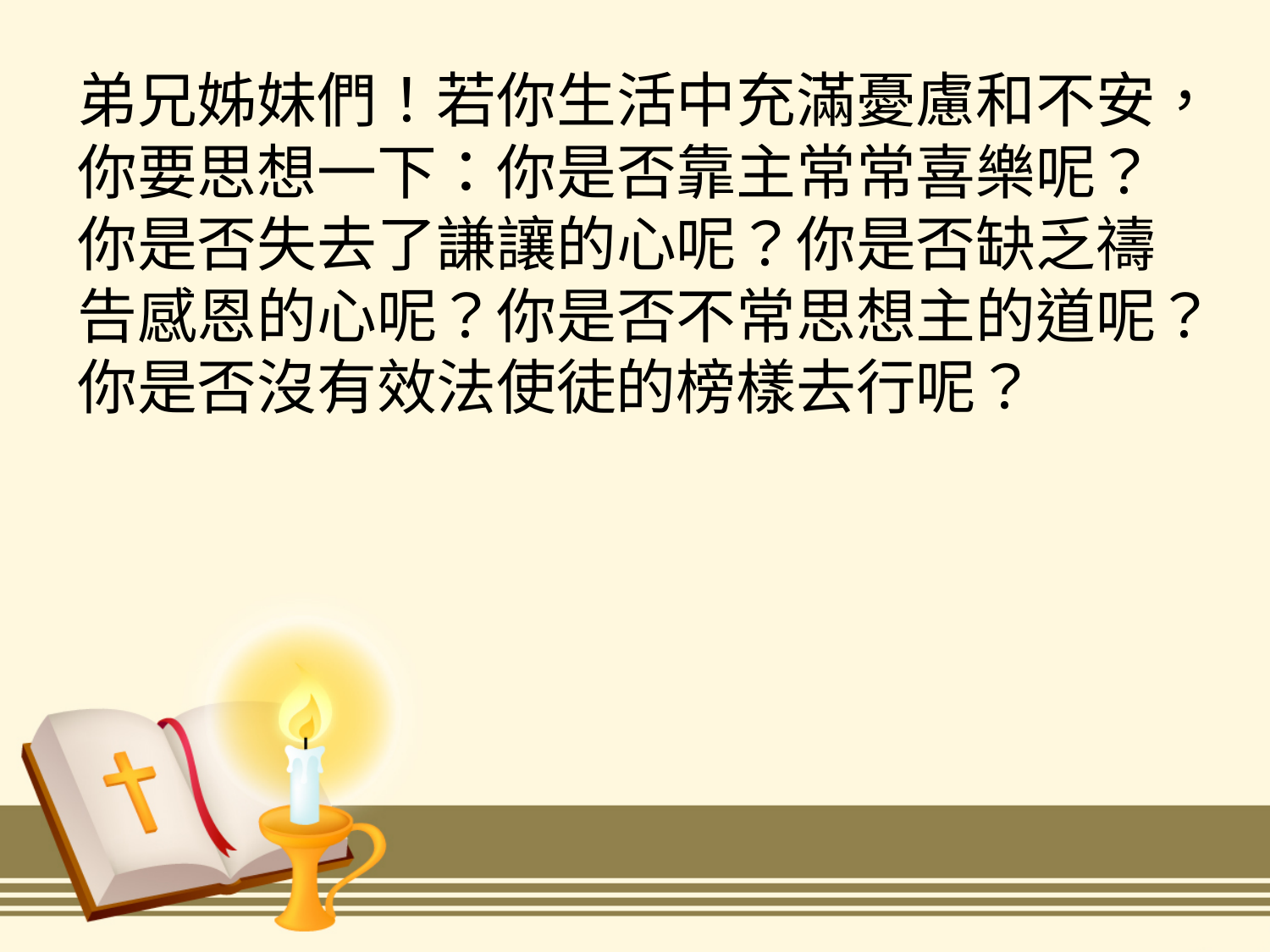

弟兄姊妹們！若你生活中充滿憂慮和不安，你要思想一下：你是否靠主常常喜樂呢？你是否失去了謙讓的心呢？你是否缺乏禱告感恩的心呢？你是否不常思想主的道呢？你是否沒有效法使徒的榜樣去行呢？